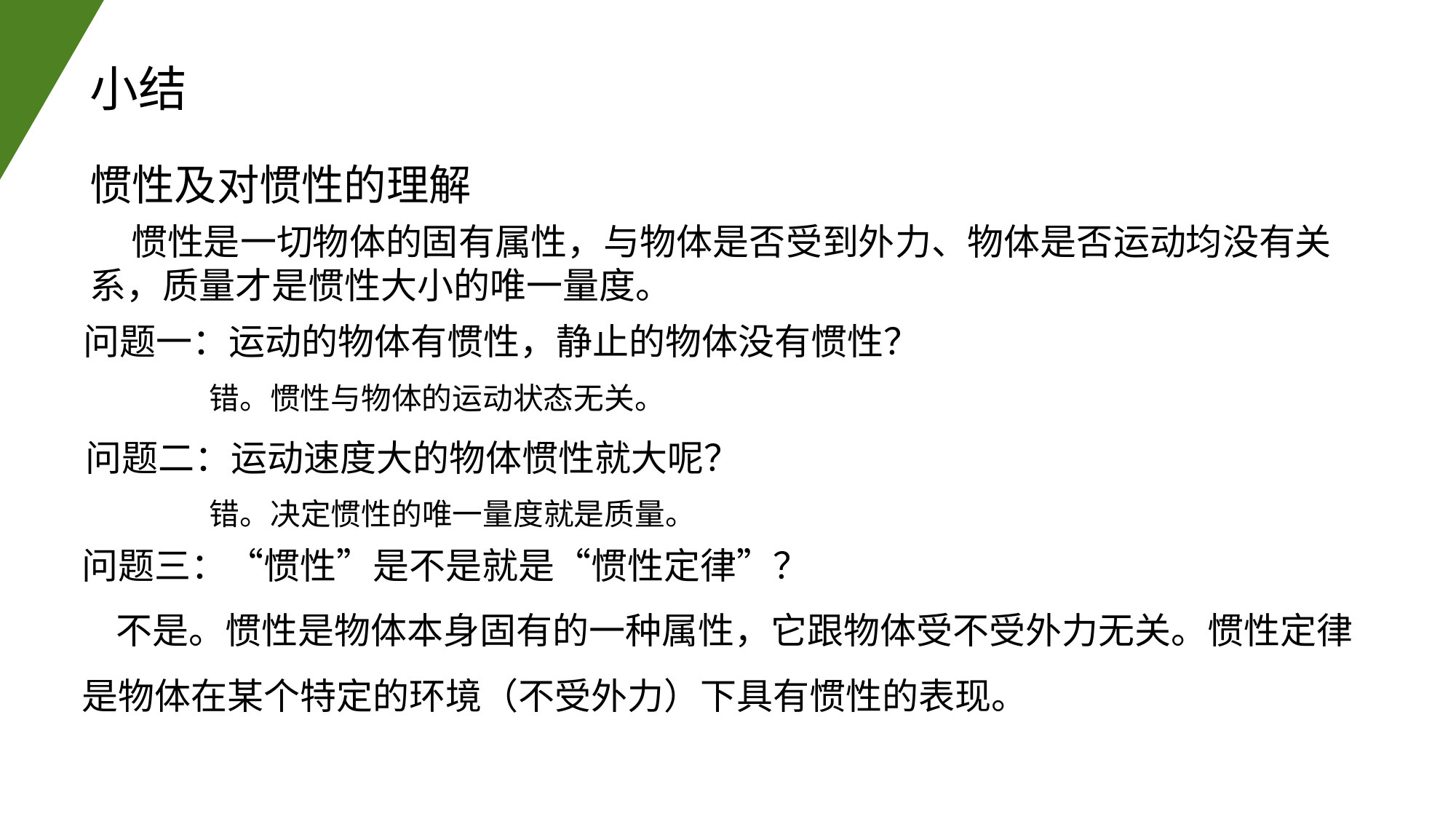

小结
惯性及对惯性的理解
    惯性是一切物体的固有属性，与物体是否受到外力、物体是否运动均没有关系，质量才是惯性大小的唯一量度。
问题一：运动的物体有惯性，静止的物体没有惯性？
错。惯性与物体的运动状态无关。
问题二：运动速度大的物体惯性就大呢？
错。决定惯性的唯一量度就是质量。
问题三：“惯性”是不是就是“惯性定律”？
    不是。惯性是物体本身固有的一种属性，它跟物体受不受外力无关。惯性定律是物体在某个特定的环境（不受外力）下具有惯性的表现。

问题四：惯性是一种特殊的力吗？
    不是。惯性是物体本身固有的一种属性，而力是物体之间的相互作用。